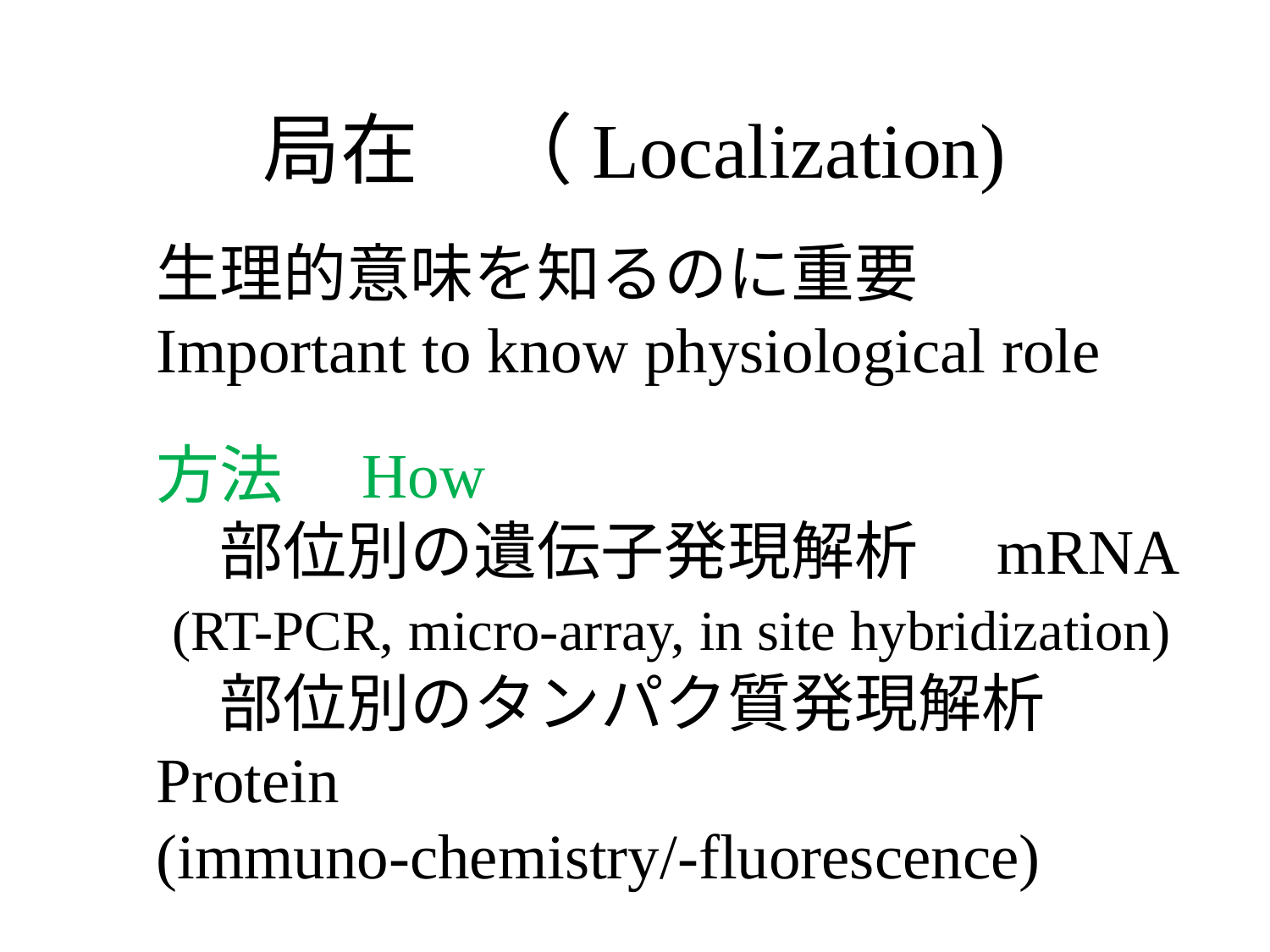

# 局在　（Localization)
生理的意味を知るのに重要
Important to know physiological role
方法　How
　部位別の遺伝子発現解析　mRNA
 (RT-PCR, micro-array, in site hybridization)
　部位別のタンパク質発現解析 Protein
(immuno-chemistry/-fluorescence)